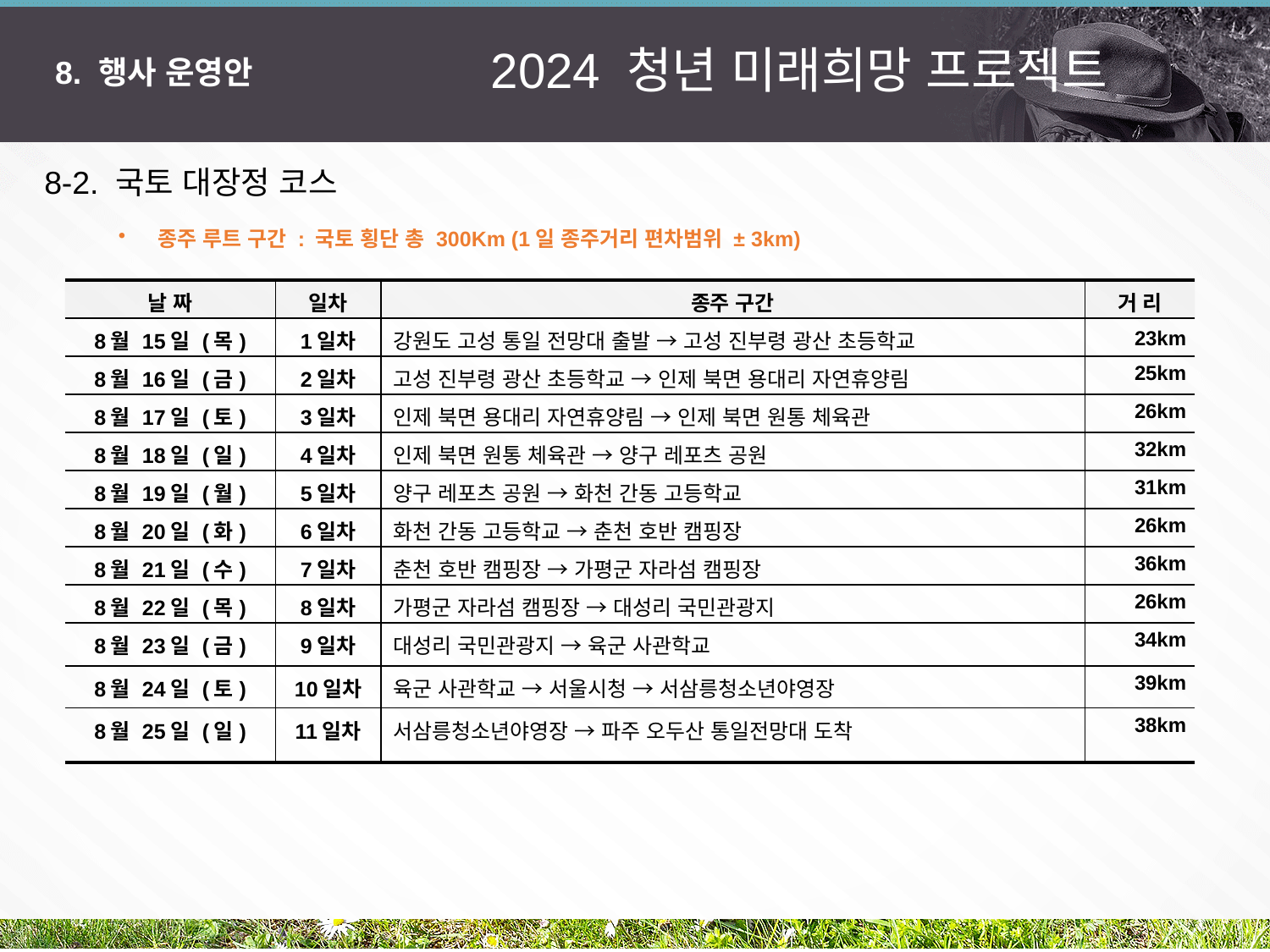

2024 청년 미래희망 프로젝트
8. 행사 운영안
8-2. 국토 대장정 코스
 종주 루트 구간 : 국토 횡단 총 300Km (1일 종주거리 편차범위 ± 3km)
| 날 짜 | 일차 | 종주 구간 | 거 리 |
| --- | --- | --- | --- |
| 8월 15일 (목) | 1일차 | 강원도 고성 통일 전망대 출발 → 고성 진부령 광산 초등학교 | 23km |
| 8월 16일 (금) | 2일차 | 고성 진부령 광산 초등학교 → 인제 북면 용대리 자연휴양림 | 25km |
| 8월 17일 (토) | 3일차 | 인제 북면 용대리 자연휴양림 → 인제 북면 원통 체육관 | 26km |
| 8월 18일 (일) | 4일차 | 인제 북면 원통 체육관 → 양구 레포츠 공원 | 32km |
| 8월 19일 (월) | 5일차 | 양구 레포츠 공원 → 화천 간동 고등학교 | 31km |
| 8월 20일 (화) | 6일차 | 화천 간동 고등학교 → 춘천 호반 캠핑장 | 26km |
| 8월 21일 (수) | 7일차 | 춘천 호반 캠핑장 → 가평군 자라섬 캠핑장 | 36km |
| 8월 22일 (목) | 8일차 | 가평군 자라섬 캠핑장 → 대성리 국민관광지 | 26km |
| 8월 23일 (금) | 9일차 | 대성리 국민관광지 → 육군 사관학교 | 34km |
| 8월 24일 (토) | 10일차 | 육군 사관학교 → 서울시청 → 서삼릉청소년야영장 | 39km |
| 8월 25일 (일) | 11일차 | 서삼릉청소년야영장 → 파주 오두산 통일전망대 도착 | 38km |